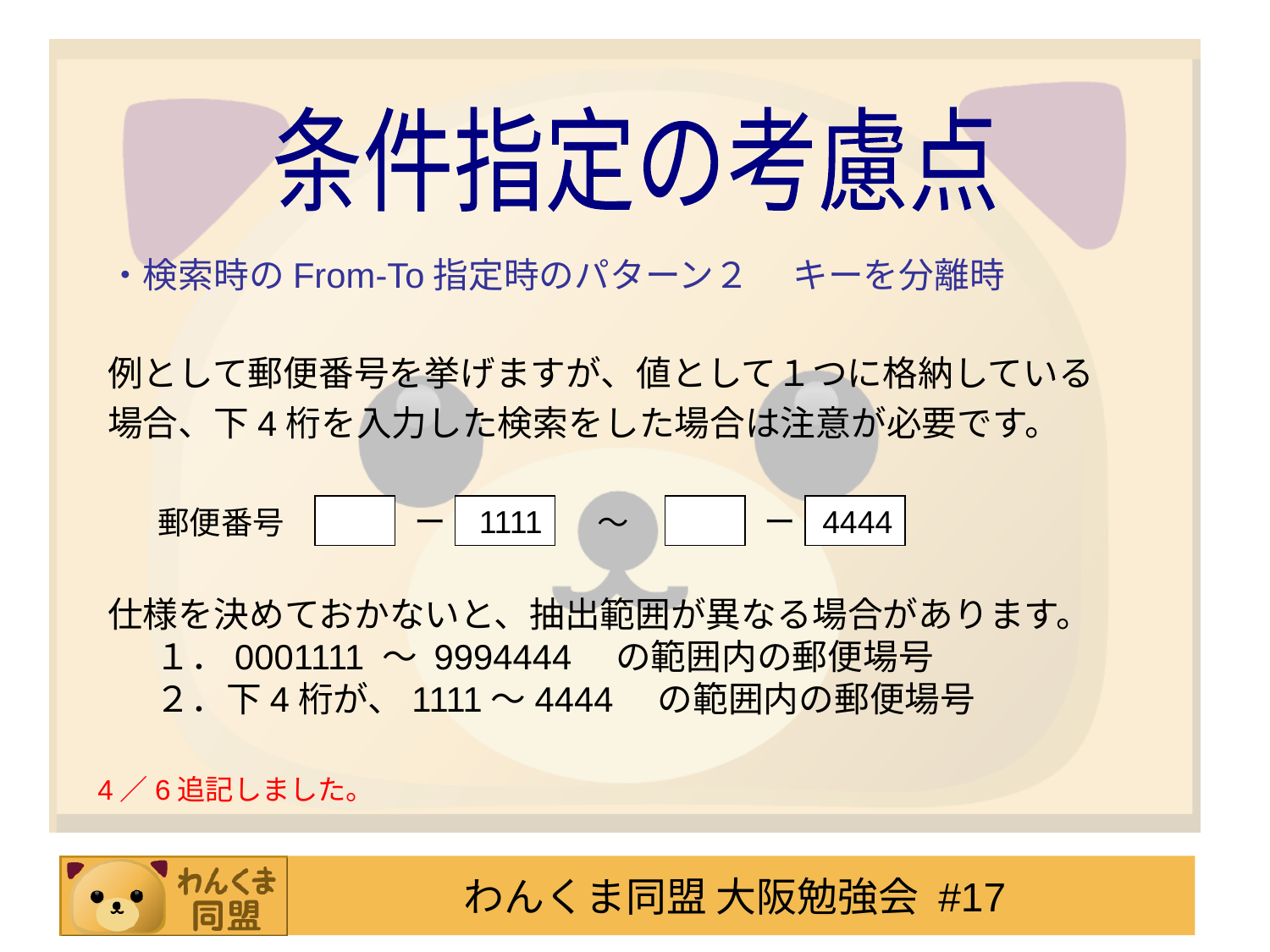

条件指定の考慮点
・検索時のFrom-To指定時のパターン２ 　キーを分離時

例として郵便番号を挙げますが、値として１つに格納している
場合、下4桁を入力した検索をした場合は注意が必要です。
郵便番号

ー
1111
～

ー
4444
仕様を決めておかないと、抽出範囲が異なる場合があります。
１．0001111 ～ 9994444　の範囲内の郵便場号
２．下4桁が、1111～4444　の範囲内の郵便場号
4／6追記しました。